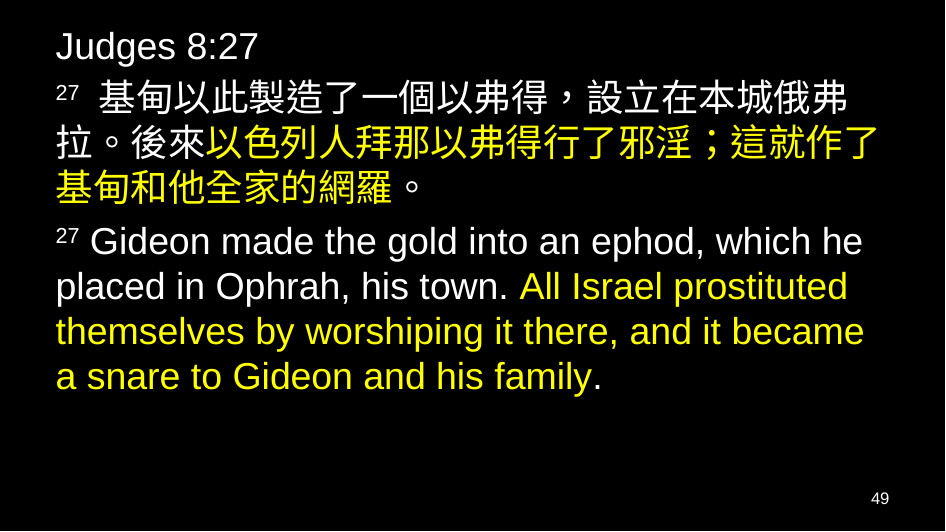

Judges 8:27
27 基甸以此製造了一個以弗得，設立在本城俄弗拉。後來以色列人拜那以弗得行了邪淫；這就作了基甸和他全家的網羅。
27 Gideon made the gold into an ephod, which he placed in Ophrah, his town. All Israel prostituted themselves by worshiping it there, and it became a snare to Gideon and his family.

49